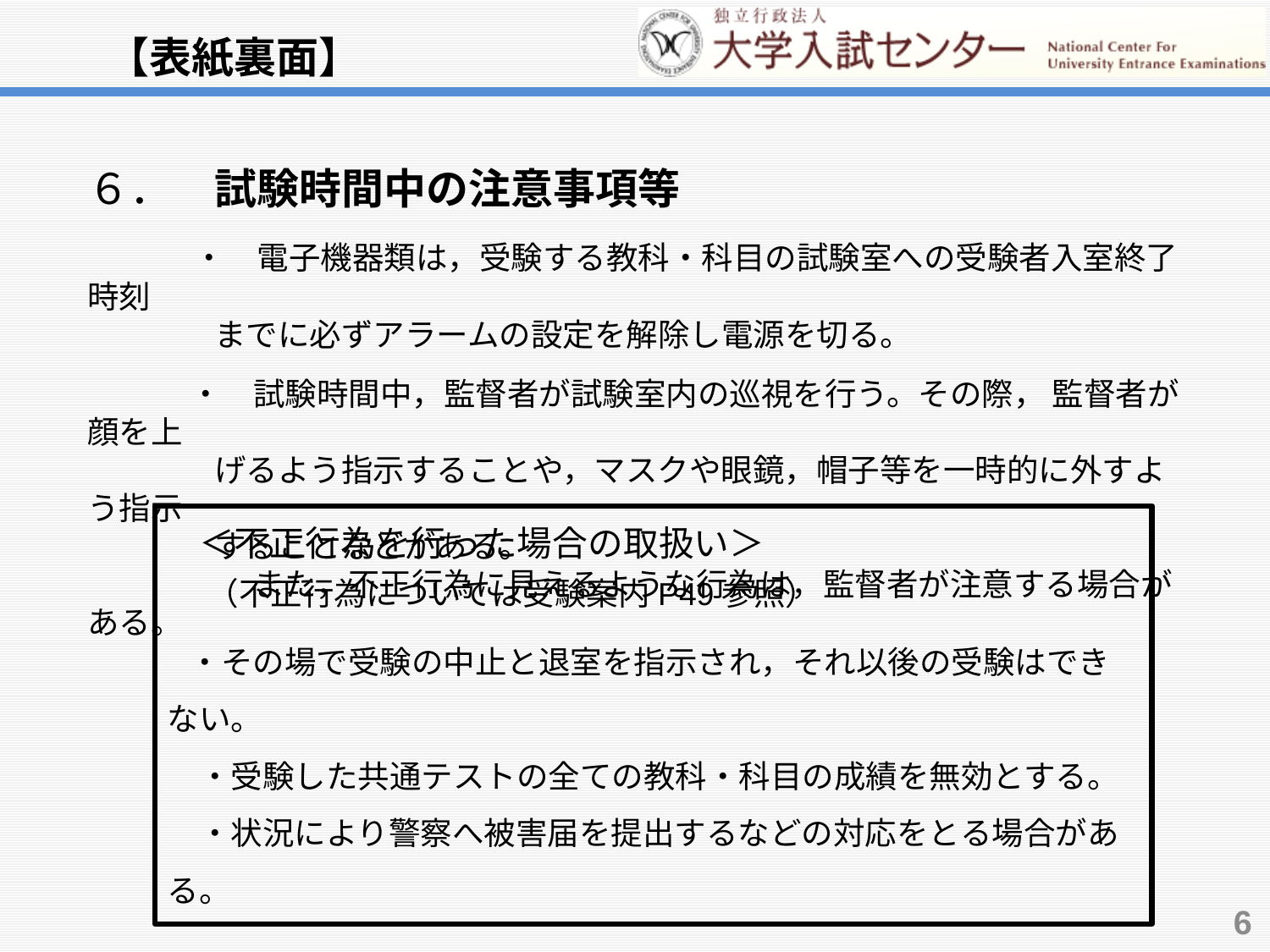

【表紙裏面】
６．　試験時間中の注意事項等
　　　・　電子機器類は，受験する教科・科目の試験室への受験者入室終了時刻
　　　　までに必ずアラームの設定を解除し電源を切る。
　　　 ・　試験時間中，監督者が試験室内の巡視を行う。その際， 監督者が顔を上
　　　　げるよう指示することや，マスクや眼鏡，帽子等を一時的に外すよう指示
　　　　することなどがある。
　　　　 　また，不正行為に見えるような行為は，監督者が注意する場合がある。
　＜不正行為を行った場合の取扱い＞
    （不正行為については受験案内P49参照）
  ・その場で受験の中止と退室を指示され，それ以後の受験はできない。
　・受験した共通テストの全ての教科・科目の成績を無効とする。
　・状況により警察へ被害届を提出するなどの対応をとる場合がある。
6